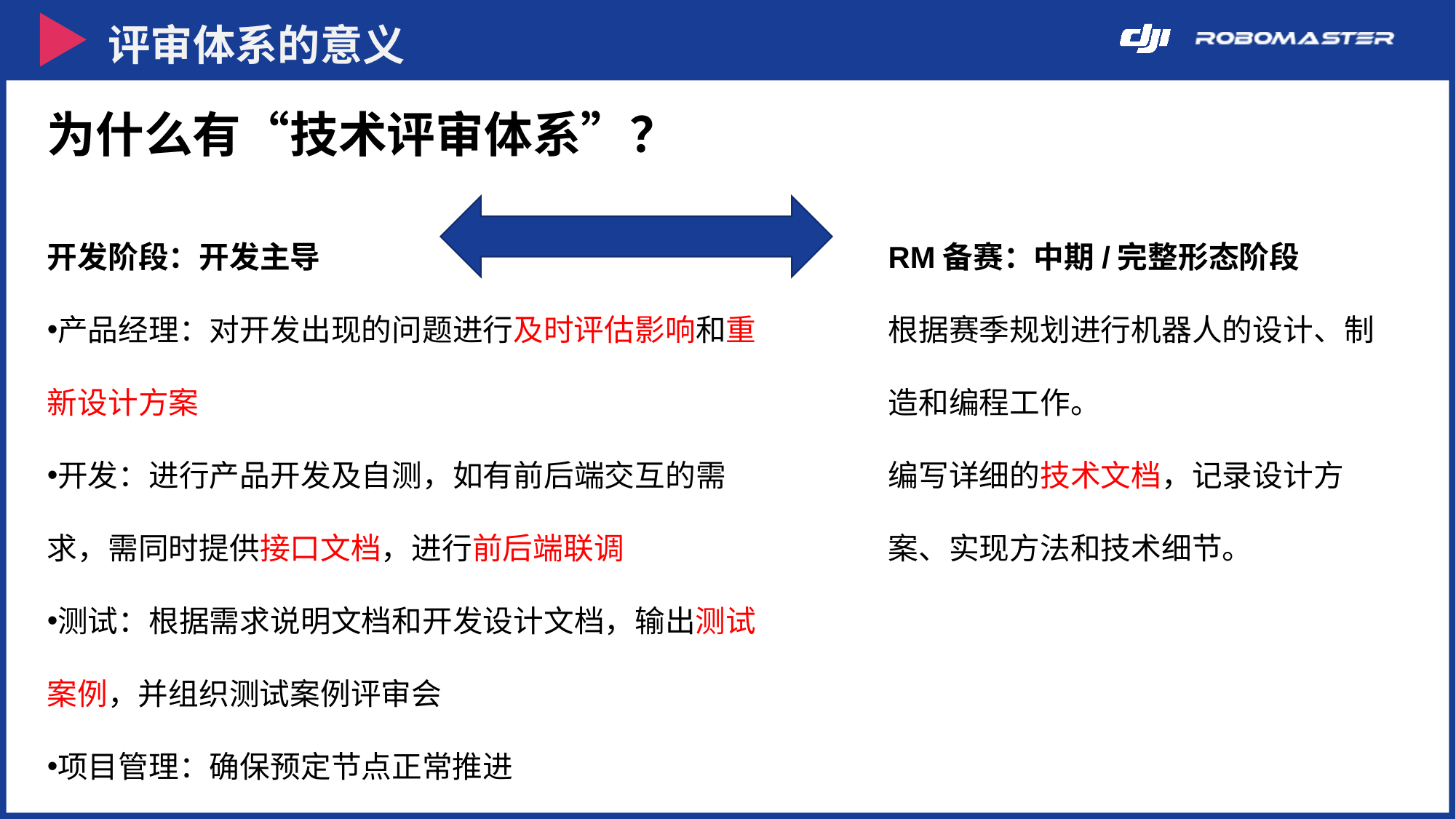

评审体系的意义
为什么有“技术评审体系”？
开发阶段：开发主导
产品经理：对开发出现的问题进行及时评估影响和重新设计方案
开发：进行产品开发及自测，如有前后端交互的需求，需同时提供接口文档，进行前后端联调
测试：根据需求说明文档和开发设计文档，输出测试案例，并组织测试案例评审会
项目管理：确保预定节点正常推进

RM备赛：中期/完整形态阶段
根据赛季规划进行机器人的设计、制造和编程工作。
编写详细的技术文档，记录设计方案、实现方法和技术细节。